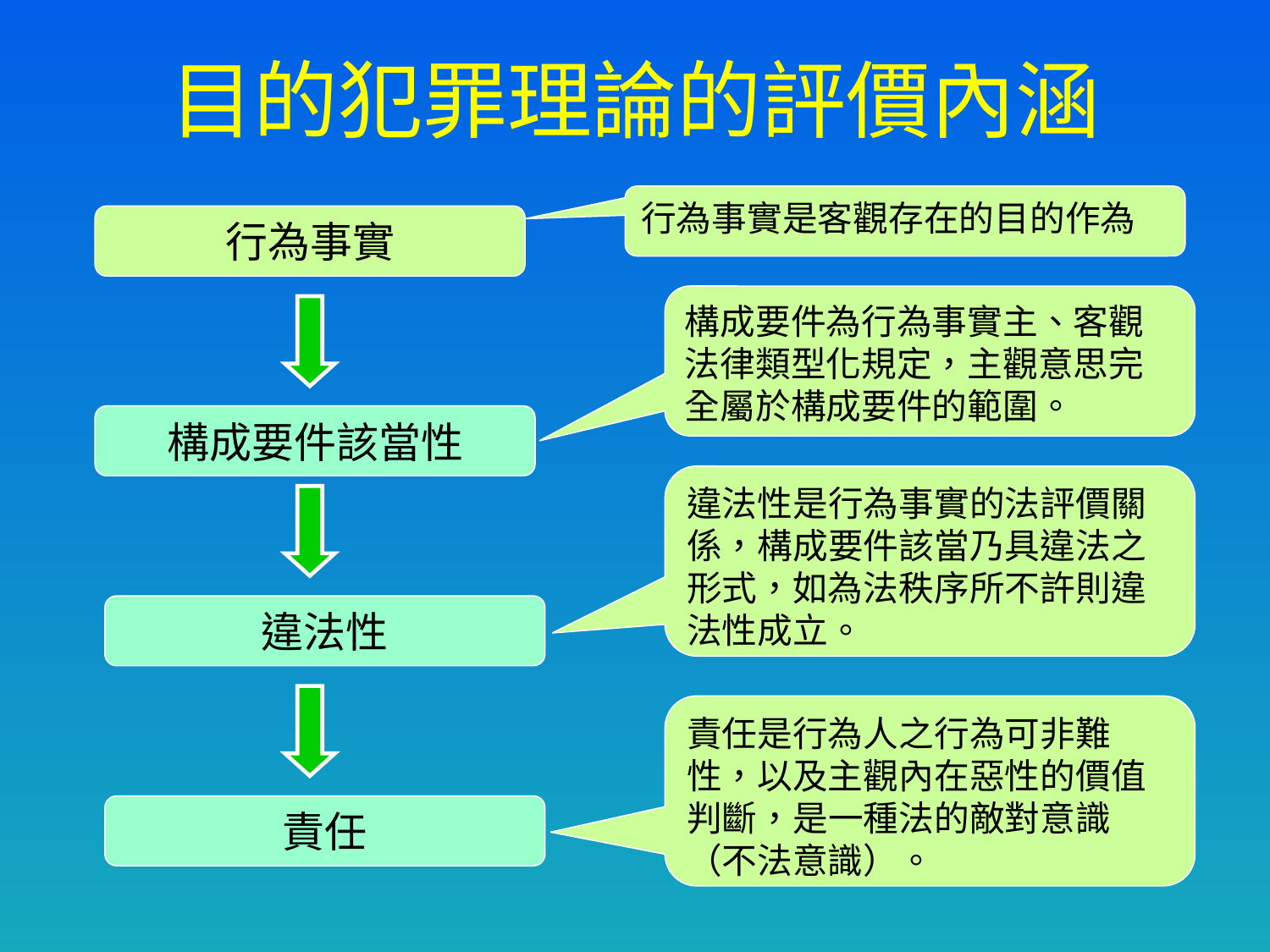

# 目的犯罪理論的評價內涵
行為事實是客觀存在的目的作為
行為事實
構成要件為行為事實主、客觀法律類型化規定，主觀意思完全屬於構成要件的範圍。

構成要件該當性
違法性是行為事實的法評價關係，構成要件該當乃具違法之形式，如為法秩序所不許則違法性成立。

違法性

責任是行為人之行為可非難性，以及主觀內在惡性的價值判斷，是一種法的敵對意識（不法意識）。
責任